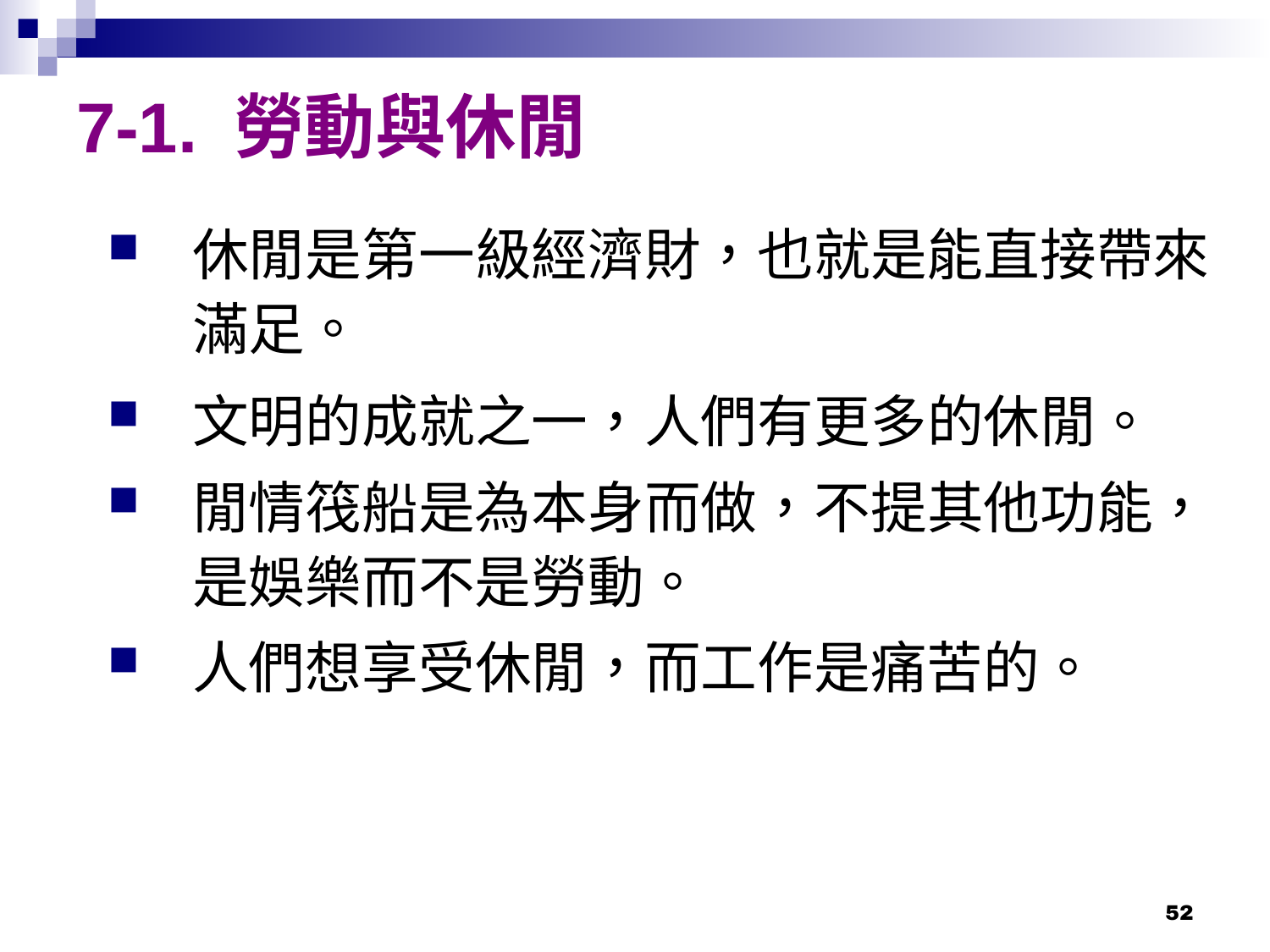

# 7-1. 勞動與休閒
休閒是第一級經濟財，也就是能直接帶來滿足。
文明的成就之一，人們有更多的休閒。
閒情筏船是為本身而做，不提其他功能，是娛樂而不是勞動。
人們想享受休閒，而工作是痛苦的。
52